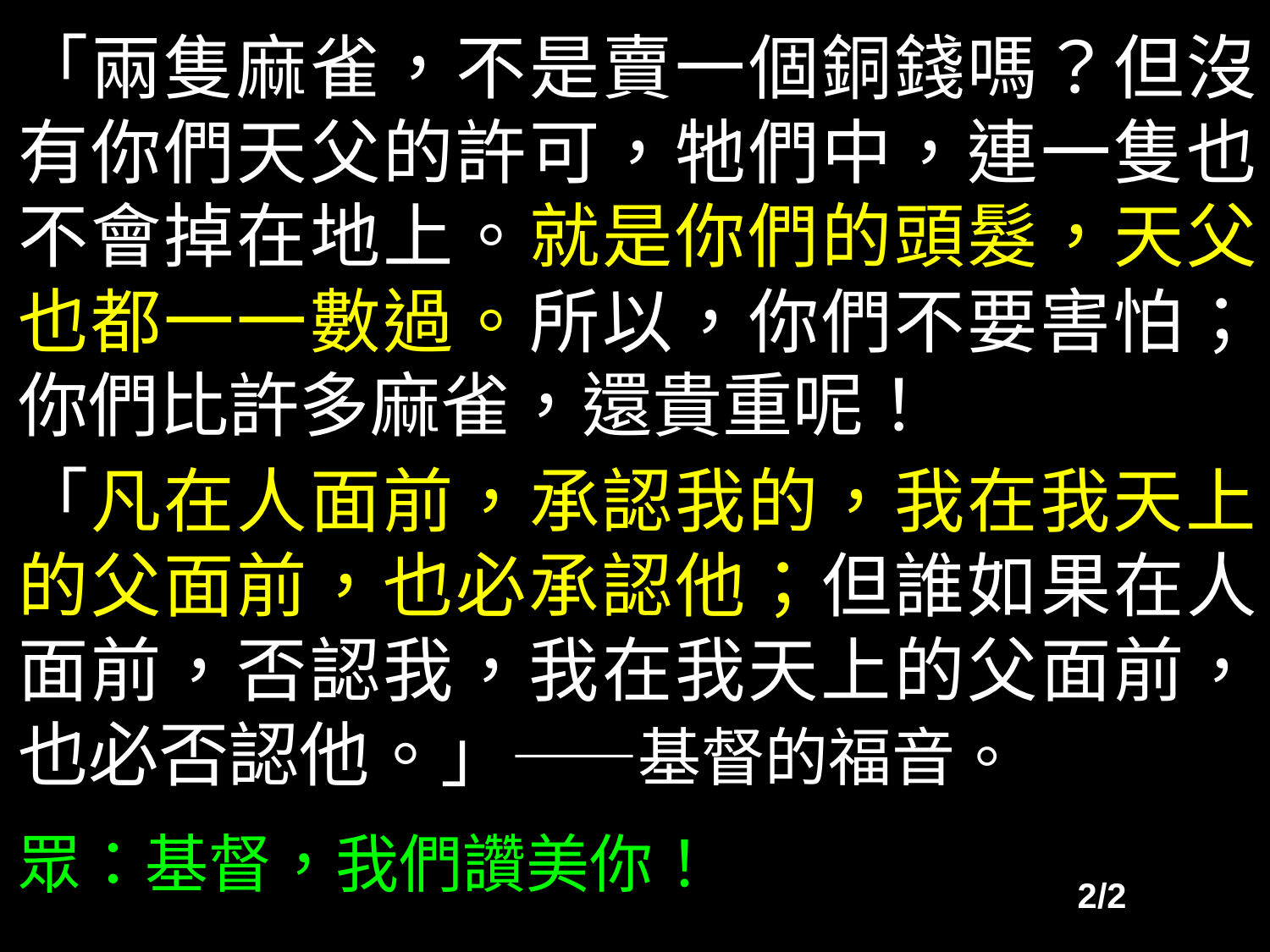

「兩隻麻雀，不是賣一個銅錢嗎？但沒有你們天父的許可，牠們中，連一隻也不會掉在地上。就是你們的頭髮，天父也都一一數過。所以，你們不要害怕；你們比許多麻雀，還貴重呢！
「凡在人面前，承認我的，我在我天上的父面前，也必承認他；但誰如果在人面前，否認我，我在我天上的父面前，也必否認他。」——基督的福音。
眾：基督，我們讚美你！

2/2